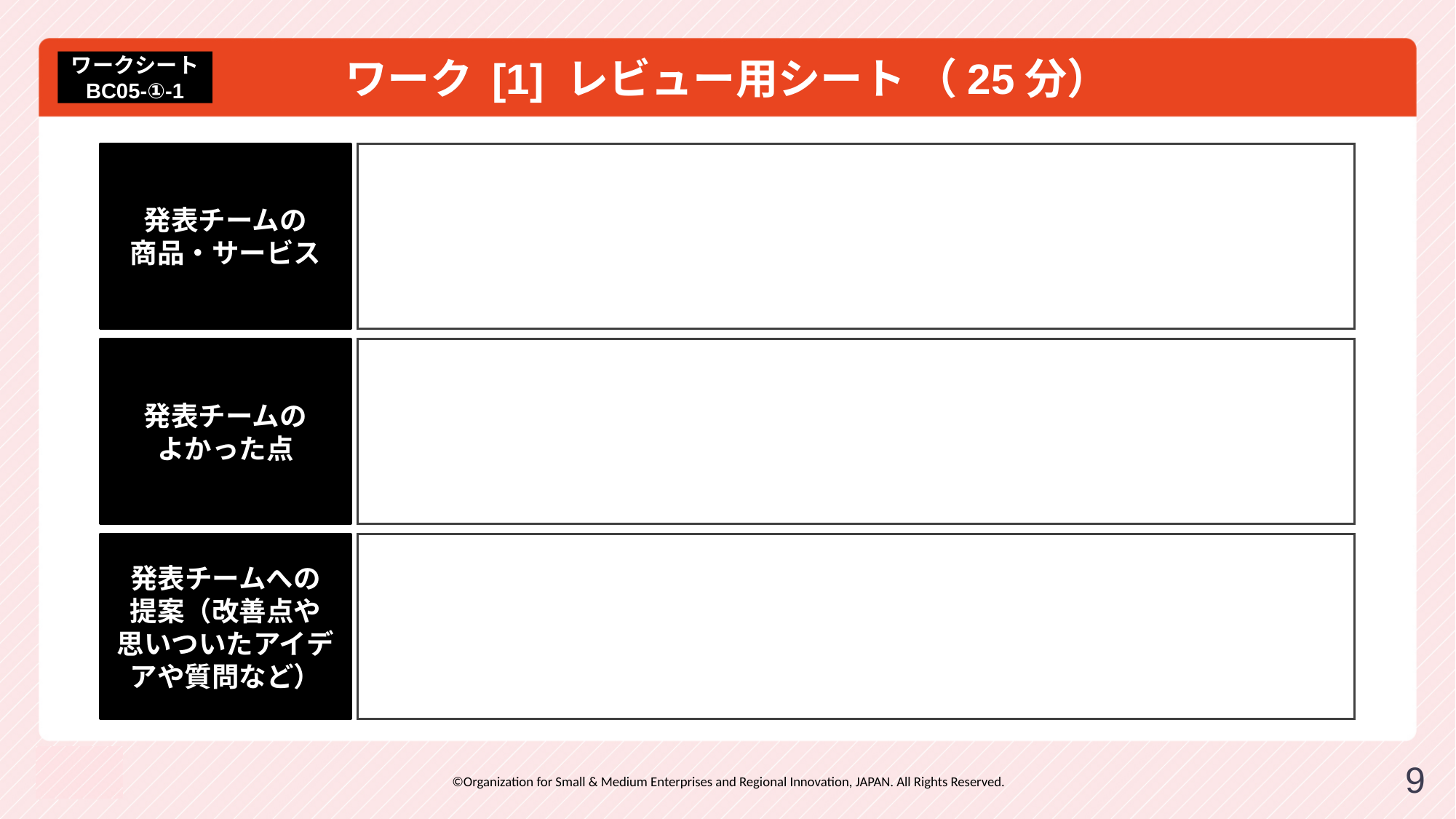

# ワーク [1] レビュー用シート （25分）
ワークシート
BC05-①-1
発表チームの
商品・サービス

発表チームの
よかった点

発表チームへの
提案（改善点や
思いついたアイデアや質問など）